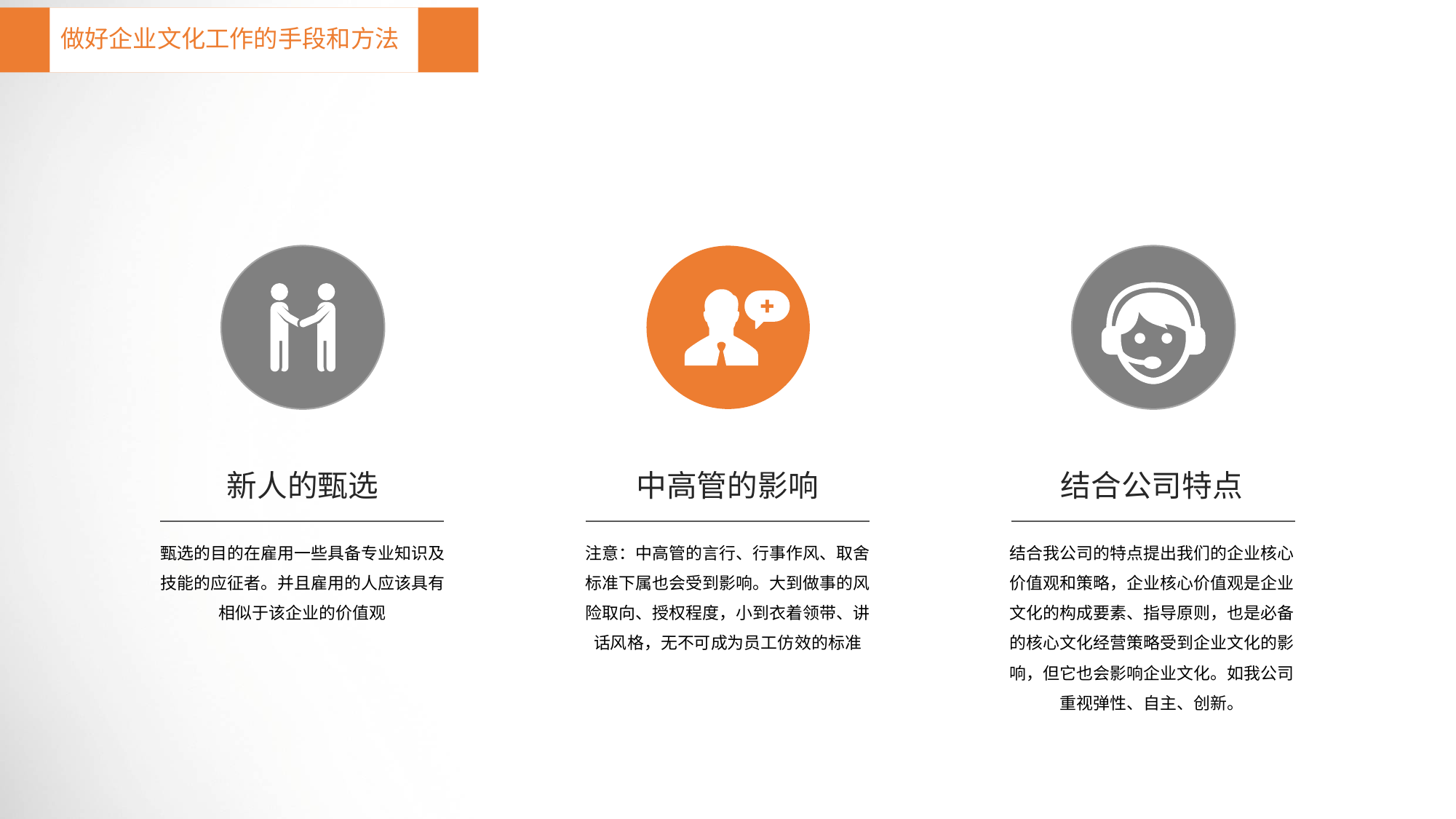

做好企业文化工作的手段和方法

新人的甄选
中高管的影响
结合公司特点
甄选的目的在雇用一些具备专业知识及技能的应征者。并且雇用的人应该具有相似于该企业的价值观

注意：中高管的言行、行事作风、取舍标准下属也会受到影响。大到做事的风险取向、授权程度，小到衣着领带、讲话风格，无不可成为员工仿效的标准

结合我公司的特点提出我们的企业核心价值观和策略，企业核心价值观是企业文化的构成要素、指导原则，也是必备的核心文化经营策略受到企业文化的影响，但它也会影响企业文化。如我公司重视弹性、自主、创新。